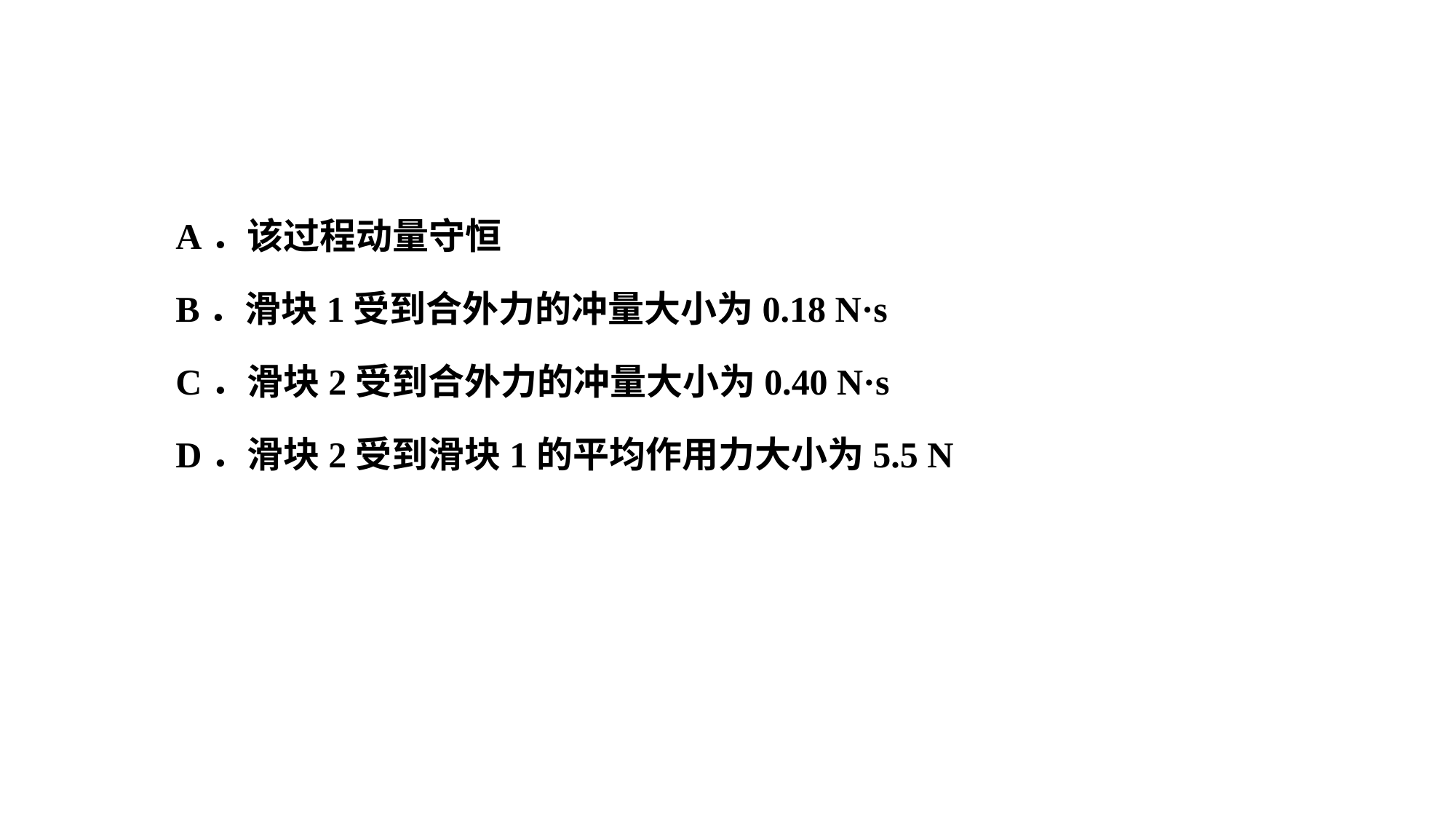

A．该过程动量守恒
B．滑块1受到合外力的冲量大小为0.18 N·s
C．滑块2受到合外力的冲量大小为0.40 N·s
D．滑块2受到滑块1的平均作用力大小为5.5 N